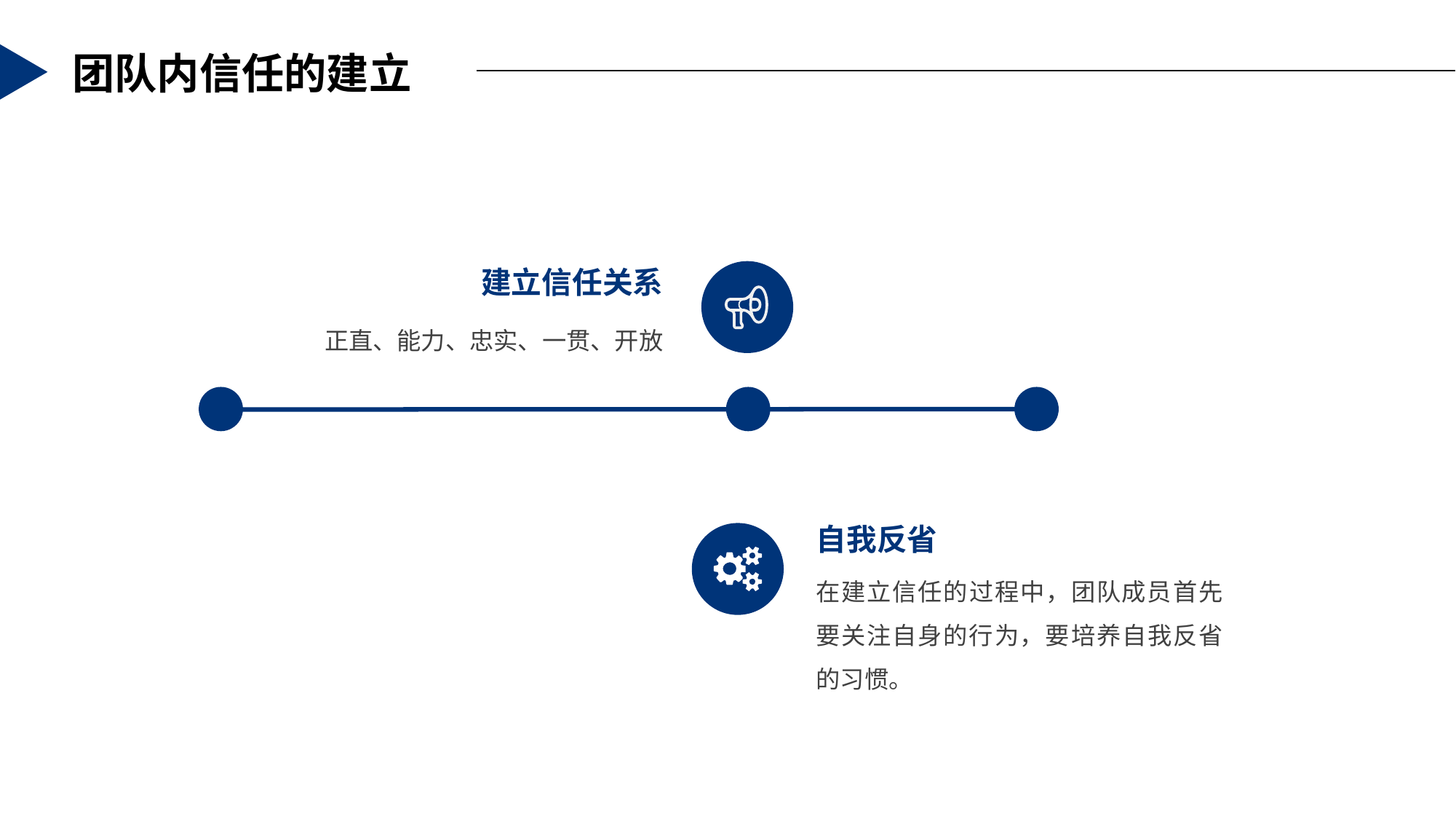

建立信任关系

 正直、能力、忠实、一贯、开放

自我反省
在建立信任的过程中，团队成员首先要关注自身的行为，要培养自我反省的习惯。

PPT下载 http://www.1ppt.com/xiazai/